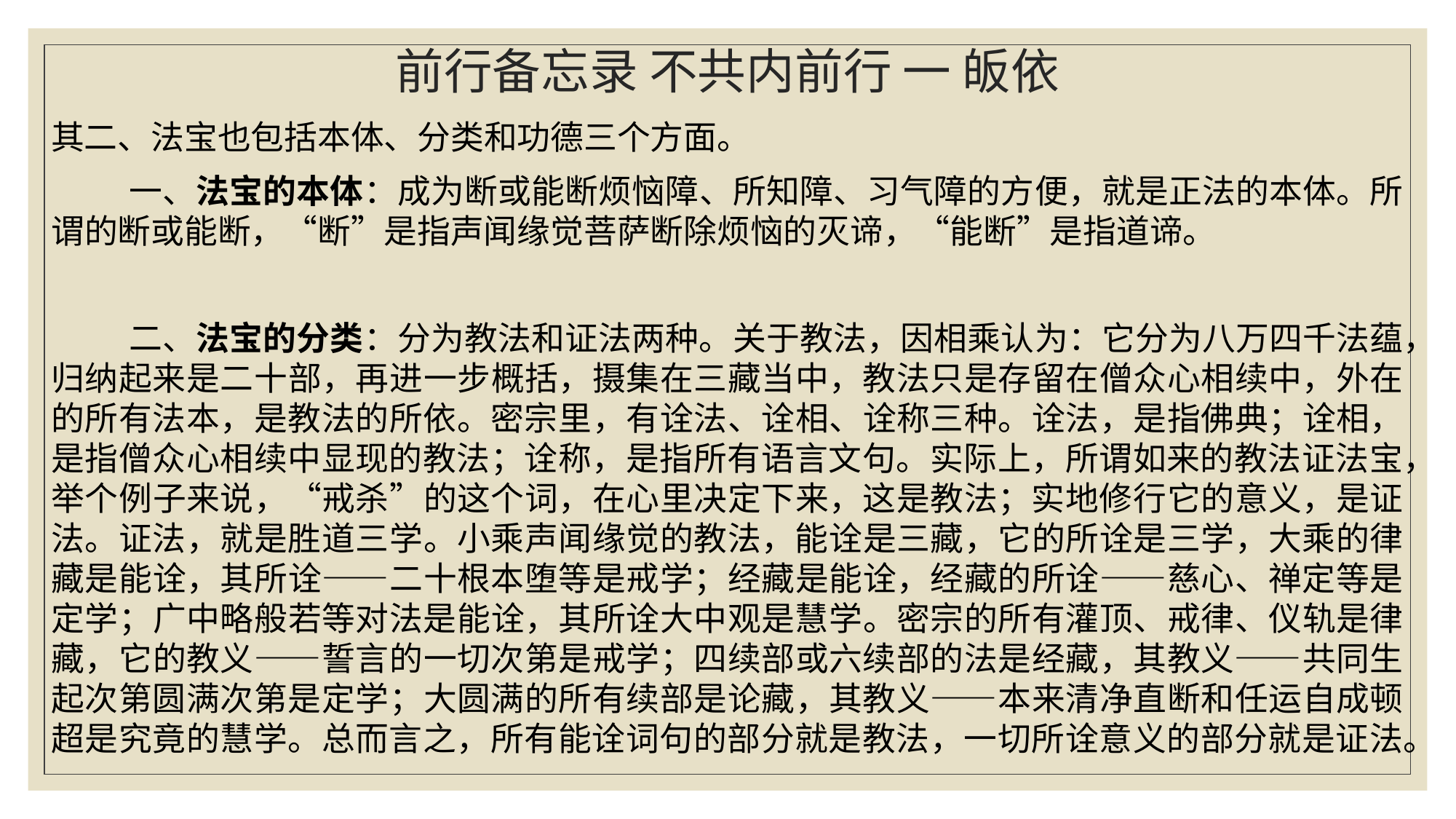

# 前行备忘录 不共内前行 一 皈依
其二、法宝也包括本体、分类和功德三个方面。
         一、法宝的本体：成为断或能断烦恼障、所知障、习气障的方便，就是正法的本体。所谓的断或能断，“断”是指声闻缘觉菩萨断除烦恼的灭谛，“能断”是指道谛。

         二、法宝的分类：分为教法和证法两种。关于教法，因相乘认为：它分为八万四千法蕴，归纳起来是二十部，再进一步概括，摄集在三藏当中，教法只是存留在僧众心相续中，外在的所有法本，是教法的所依。密宗里，有诠法、诠相、诠称三种。诠法，是指佛典；诠相，是指僧众心相续中显现的教法；诠称，是指所有语言文句。实际上，所谓如来的教法证法宝，举个例子来说，“戒杀”的这个词，在心里决定下来，这是教法；实地修行它的意义，是证法。证法，就是胜道三学。小乘声闻缘觉的教法，能诠是三藏，它的所诠是三学，大乘的律藏是能诠，其所诠——二十根本堕等是戒学；经藏是能诠，经藏的所诠——慈心、禅定等是定学；广中略般若等对法是能诠，其所诠大中观是慧学。密宗的所有灌顶、戒律、仪轨是律藏，它的教义——誓言的一切次第是戒学；四续部或六续部的法是经藏，其教义——共同生起次第圆满次第是定学；大圆满的所有续部是论藏，其教义——本来清净直断和任运自成顿超是究竟的慧学。总而言之，所有能诠词句的部分就是教法，一切所诠意义的部分就是证法。